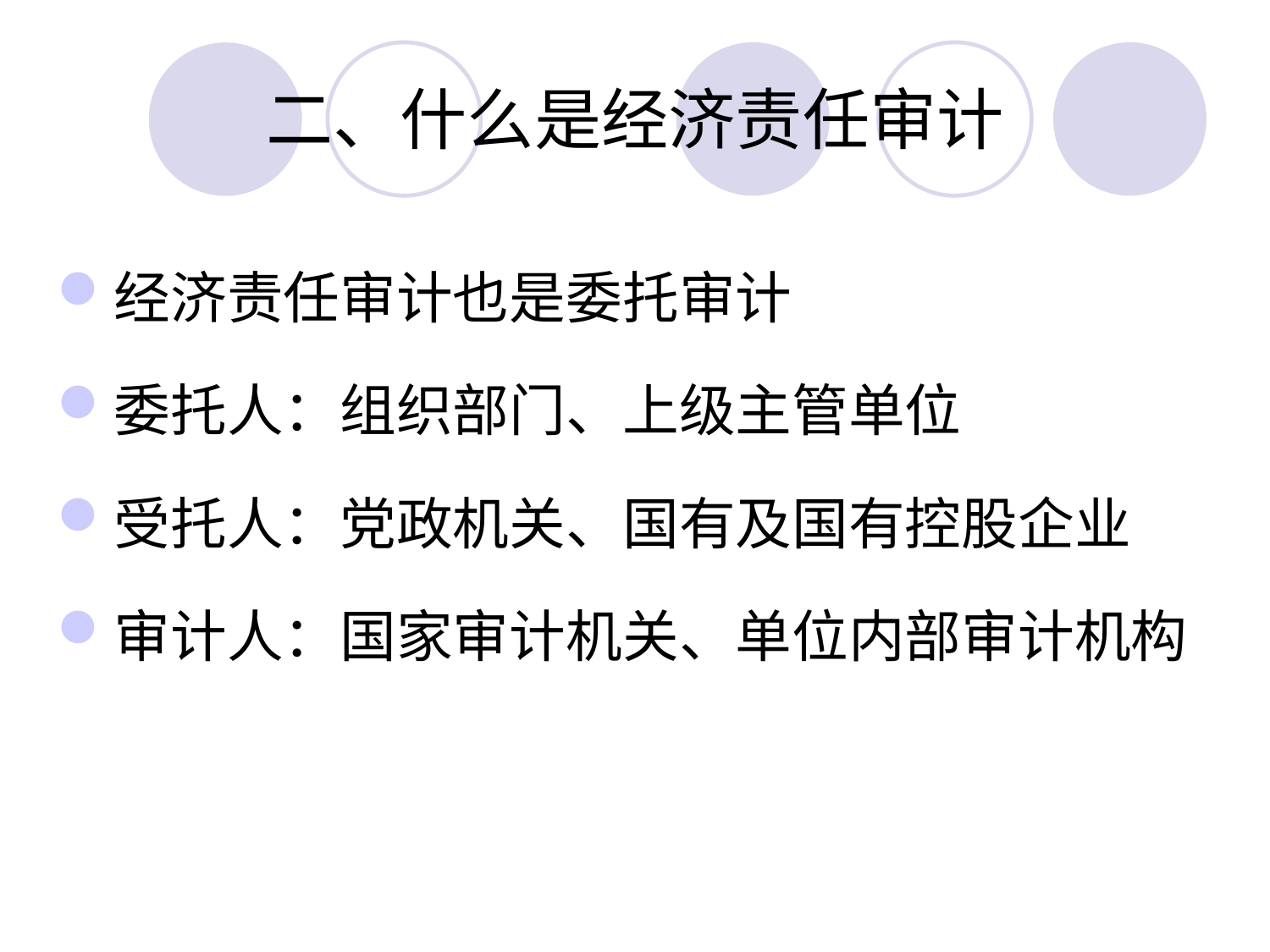

# 二、什么是经济责任审计
经济责任审计也是委托审计
委托人：组织部门、上级主管单位
受托人：党政机关、国有及国有控股企业
审计人：国家审计机关、单位内部审计机构